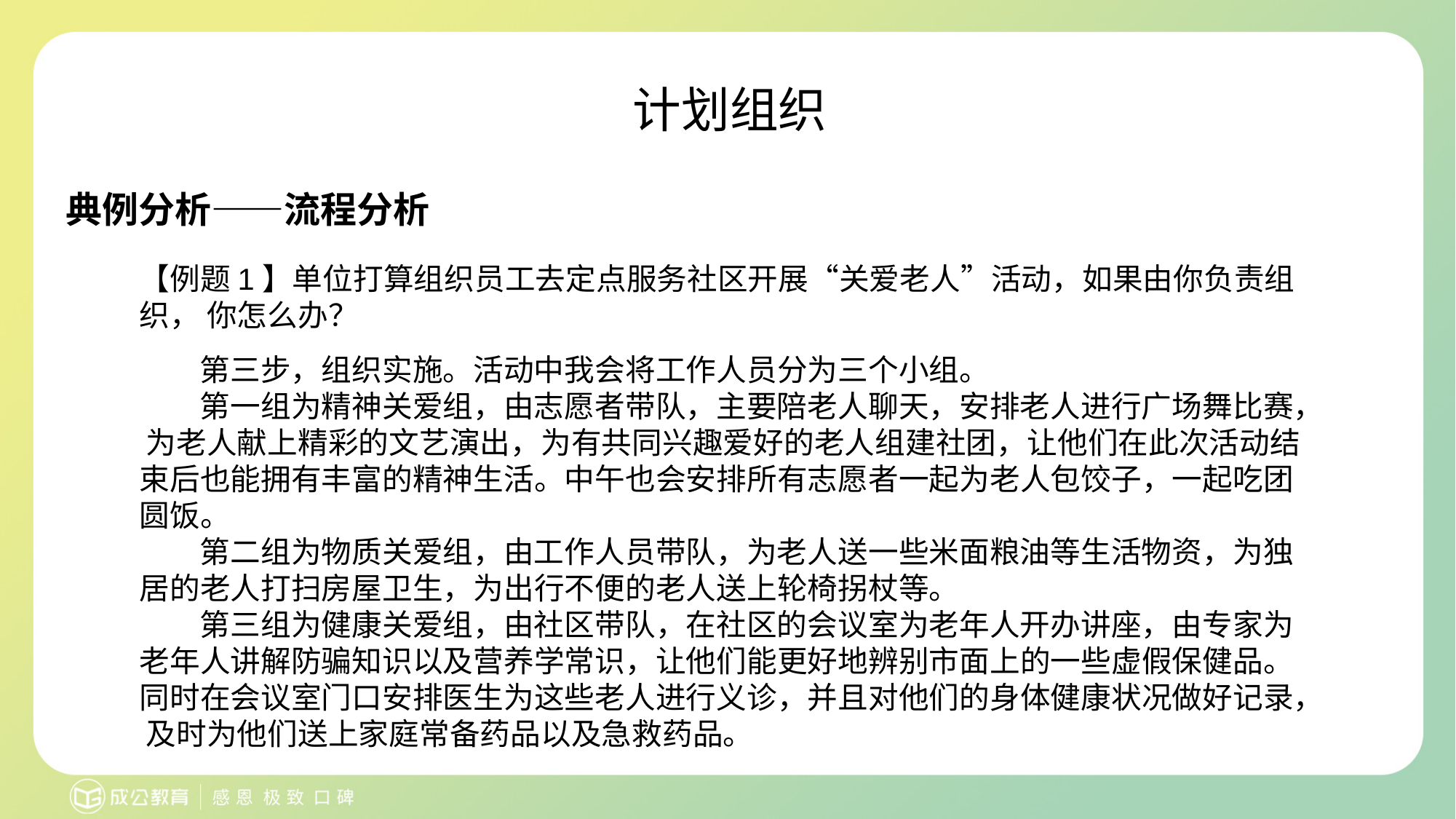

计划组织
典例分析——流程分析
【例题1】单位打算组织员工去定点服务社区开展“关爱老人”活动，如果由你负责组织， 你怎么办？
第三步，组织实施。活动中我会将工作人员分为三个小组。
第一组为精神关爱组，由志愿者带队，主要陪老人聊天，安排老人进行广场舞比赛， 为老人献上精彩的文艺演出，为有共同兴趣爱好的老人组建社团，让他们在此次活动结 束后也能拥有丰富的精神生活。中午也会安排所有志愿者一起为老人包饺子，一起吃团 圆饭。
第二组为物质关爱组，由工作人员带队，为老人送一些米面粮油等生活物资，为独 居的老人打扫房屋卫生，为出行不便的老人送上轮椅拐杖等。
第三组为健康关爱组，由社区带队，在社区的会议室为老年人开办讲座，由专家为 老年人讲解防骗知识以及营养学常识，让他们能更好地辨别市面上的一些虚假保健品。 同时在会议室门口安排医生为这些老人进行义诊，并且对他们的身体健康状况做好记录， 及时为他们送上家庭常备药品以及急救药品。